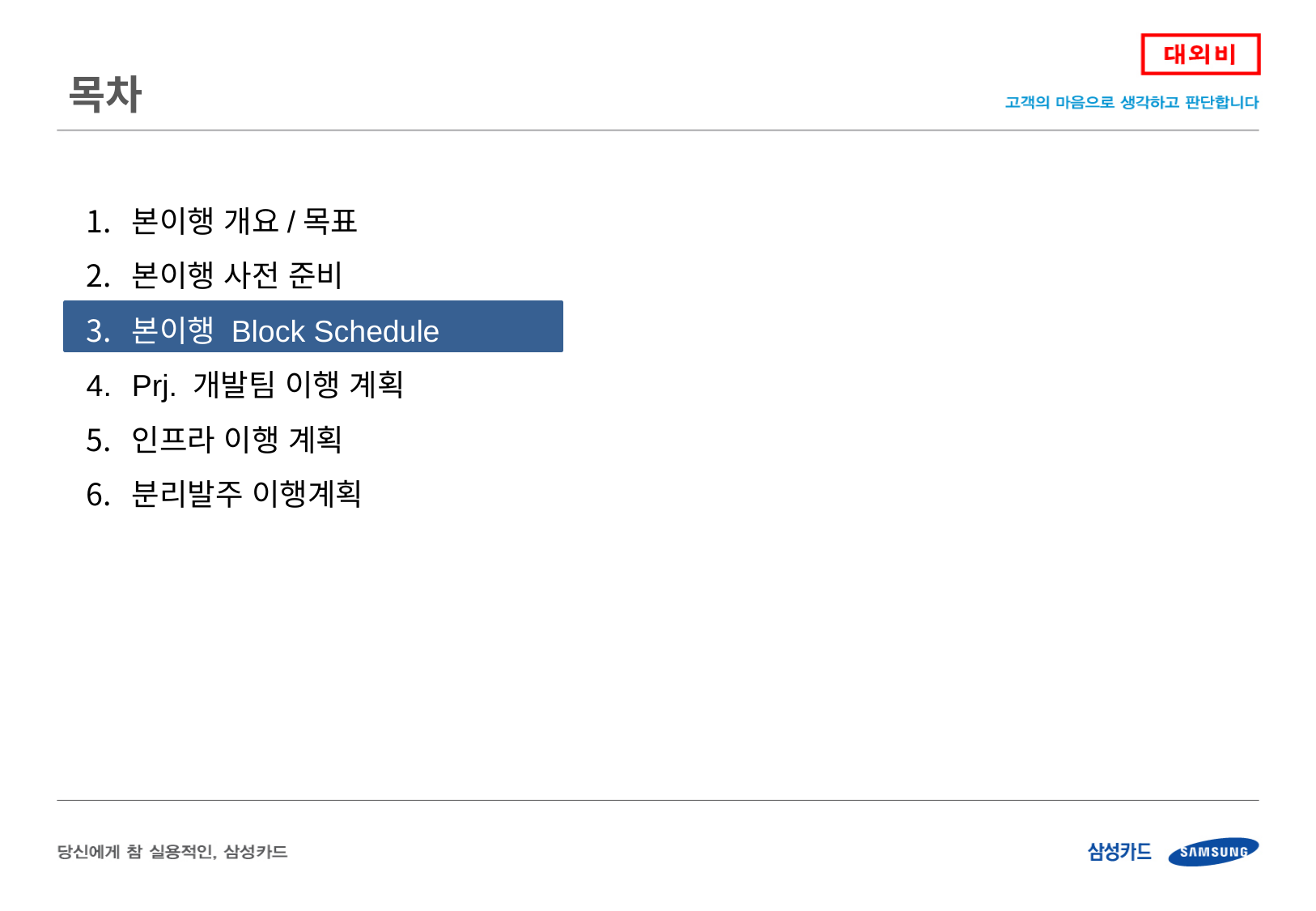

목차
본이행 개요/목표
본이행 사전 준비
본이행 Block Schedule
Prj. 개발팀 이행 계획
인프라 이행 계획
분리발주 이행계획